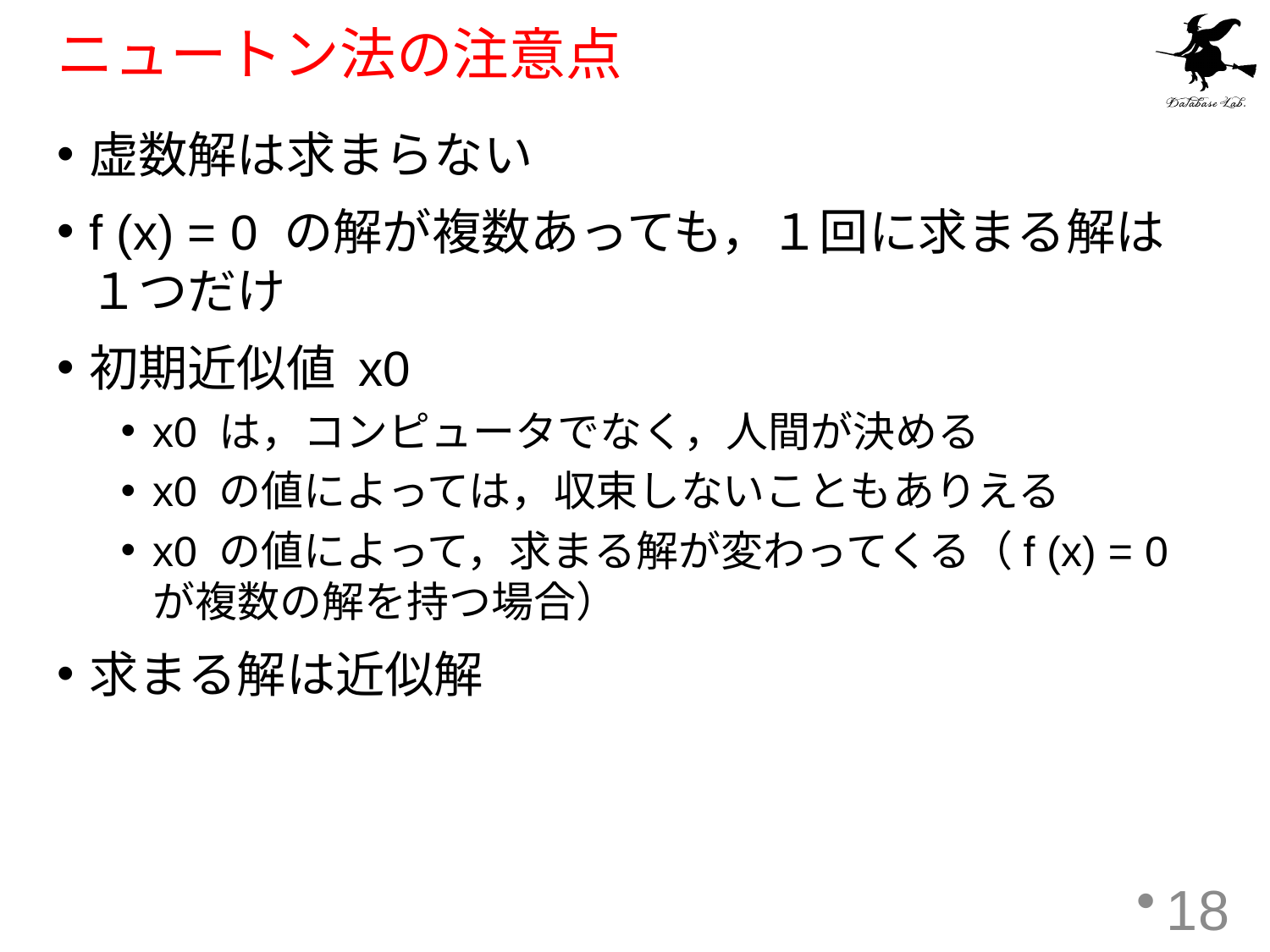

# ニュートン法の注意点
虚数解は求まらない
f (x) = 0 の解が複数あっても，１回に求まる解は１つだけ
初期近似値 x0
x0 は，コンピュータでなく，人間が決める
x0 の値によっては，収束しないこともありえる
x0 の値によって，求まる解が変わってくる（f (x) = 0 が複数の解を持つ場合）
求まる解は近似解
18